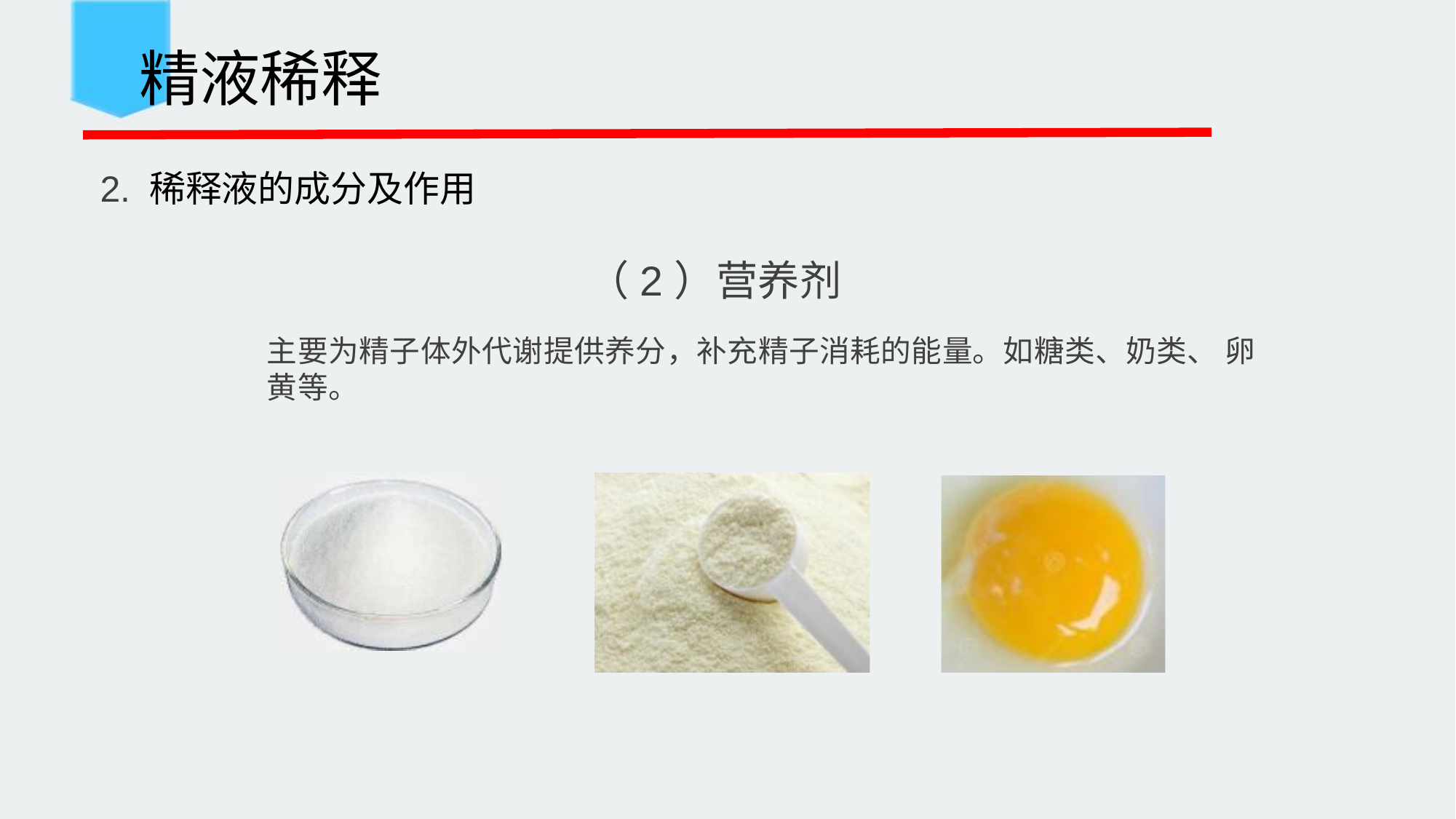

精液稀释
  2. 稀释液的成分及作用
（2）营养剂

主要为精子体外代谢提供养分，补充精子消耗的能量。如糖类、奶类、 卵黄等。